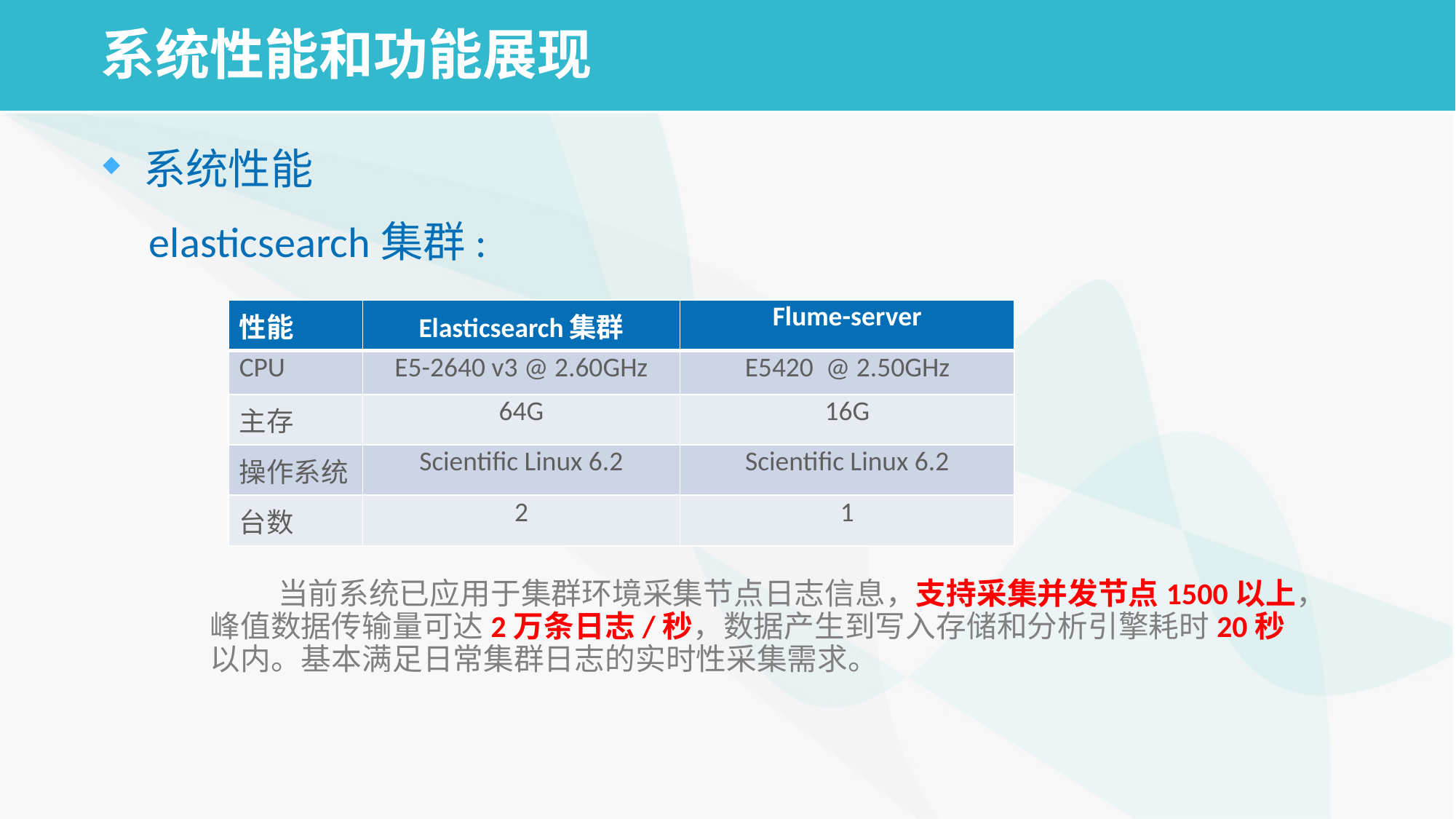

# 系统性能和功能展现
系统性能
     elasticsearch集群:

         当前系统已应用于集群环境采集节点日志信息，支持采集并发节点1500以上，峰值数据传输量可达2万条日志/秒，数据产生到写入存储和分析引擎耗时20秒以内。基本满足日常集群日志的实时性采集需求。
| 性能 | Elasticsearch集群 | Flume-server |
| --- | --- | --- |
| CPU | E5-2640 v3 @ 2.60GHz | E5420 @ 2.50GHz |
| 主存 | 64G | 16G |
| 操作系统 | Scientific Linux 6.2 | Scientific Linux 6.2 |
| 台数 | 2 | 1 |